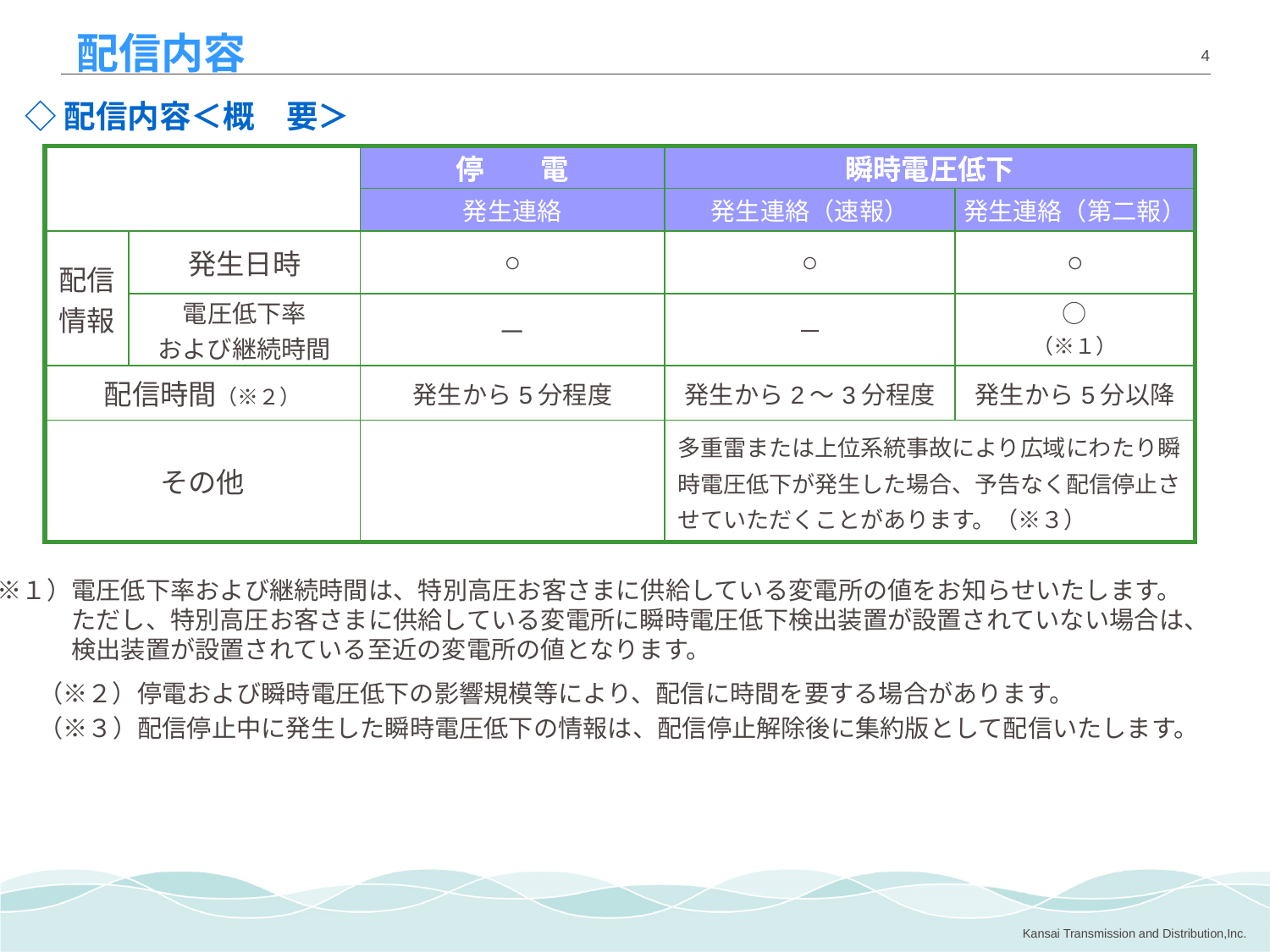

配信内容
◇配信内容＜概　要＞
|  |  | 停　　電 | 瞬時電圧低下 |  |
| --- | --- | --- | --- | --- |
|  |  | 発生連絡 | 発生連絡（速報） | 発生連絡（第二報） |
| 配信情報 | 発生日時 | ○ | ○ | ○ |
|  | 電圧低下率 および継続時間 | － | － | ○ （※１） |
| 配信時間（※２） |  | 発生から5分程度 | 発生から2～3分程度 | 発生から5分以降 |
| その他 |  |  | 多重雷または上位系統事故により広域にわたり瞬時電圧低下が発生した場合、予告なく配信停止させていただくことがあります。（※３） |  |
（※１）電圧低下率および継続時間は、特別高圧お客さまに供給している変電所の値をお知らせいたします。
　　　　ただし、特別高圧お客さまに供給している変電所に瞬時電圧低下検出装置が設置されていない場合は、
　　　　検出装置が設置されている至近の変電所の値となります。
（※２）停電および瞬時電圧低下の影響規模等により、配信に時間を要する場合があります。
（※３）配信停止中に発生した瞬時電圧低下の情報は、配信停止解除後に集約版として配信いたします。